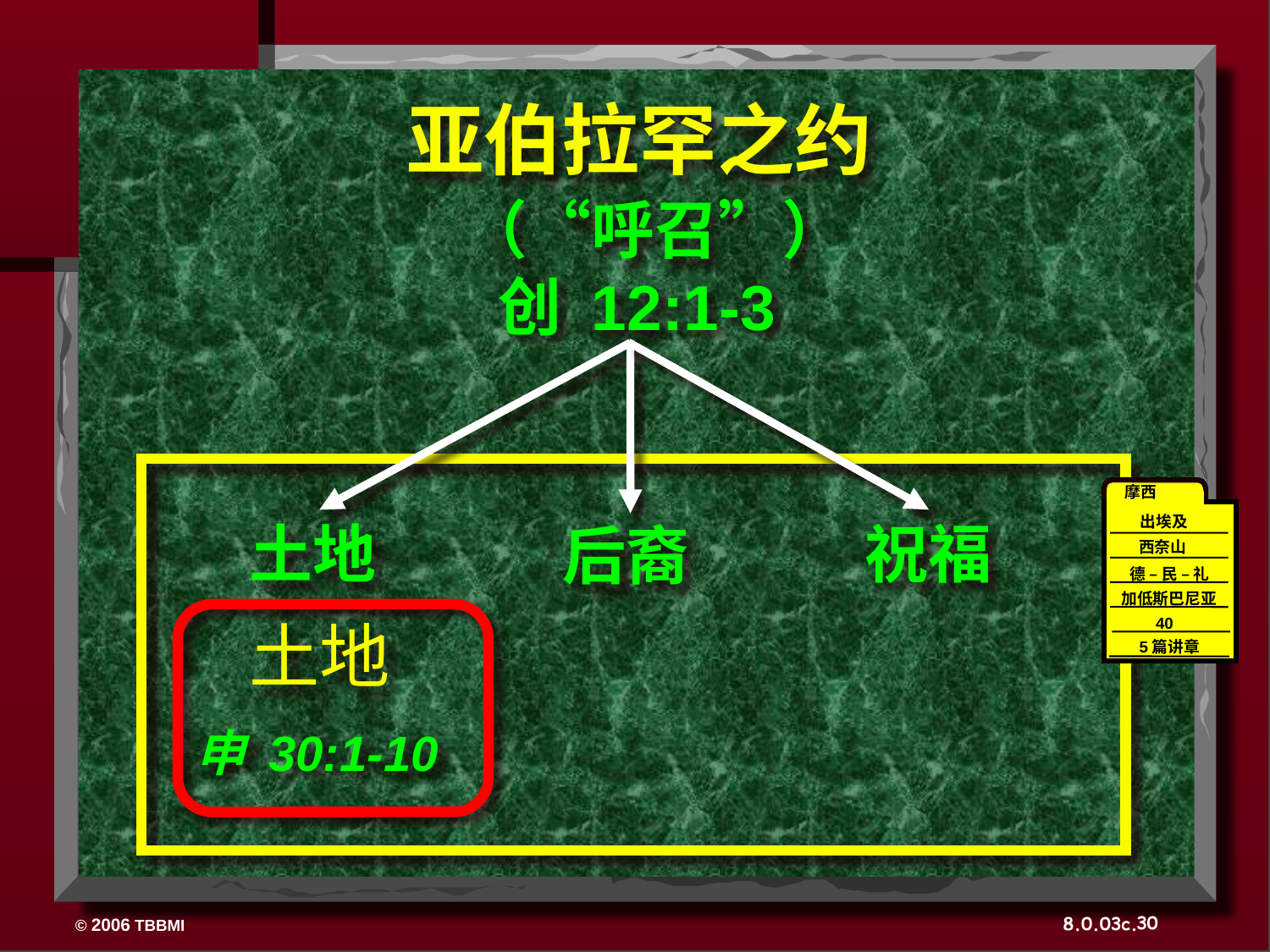

亚伯拉罕之约
（“呼召”）
创 12:1-3

摩西

出埃及

40

西奈山
德 – 民 – 礼
加低斯巴尼亚
40
5篇讲章

祝福
土地
后裔

土地
申 30:1-10
30